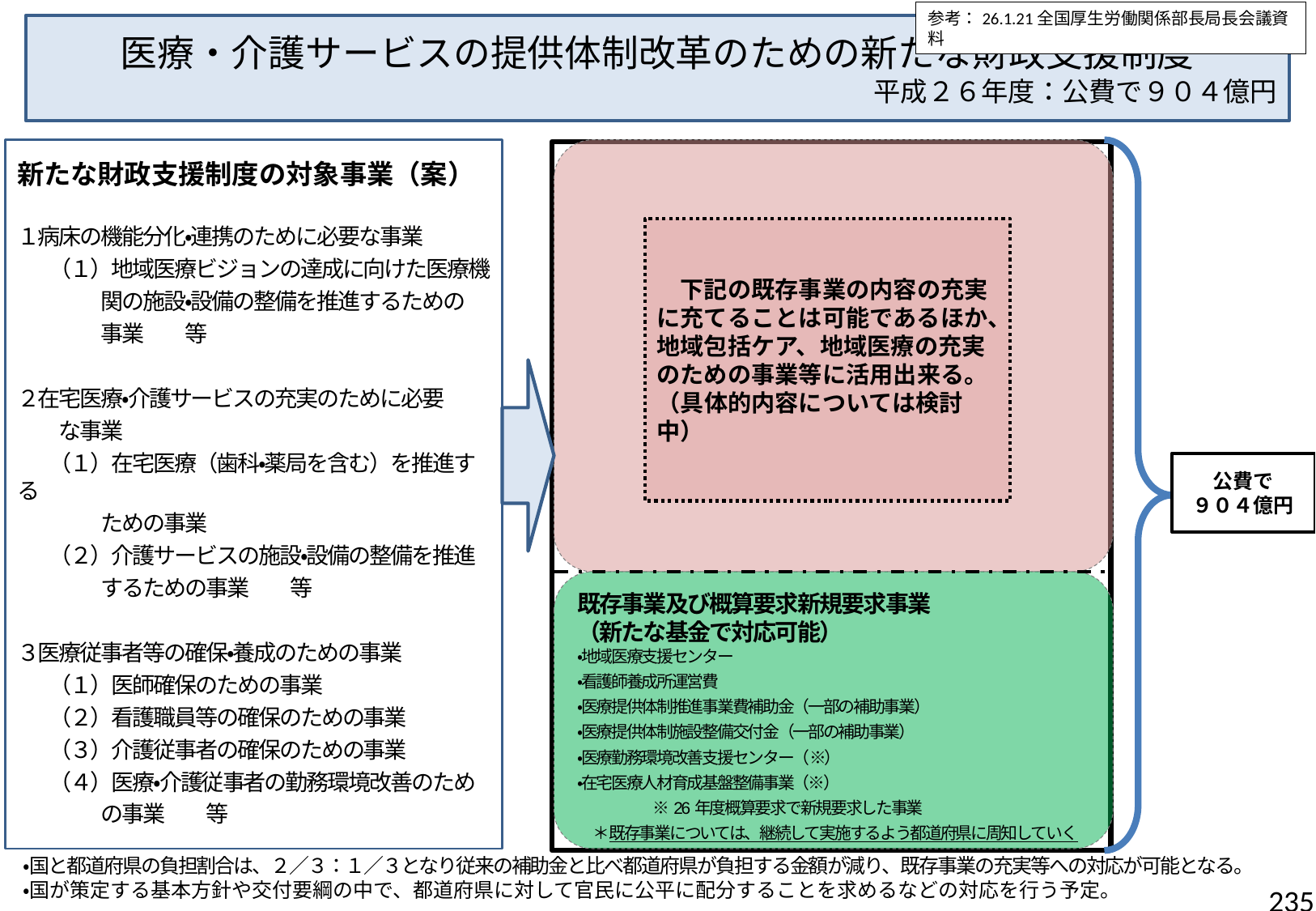

参考：26.1.21全国厚生労働関係部長局長会議資料
医療・介護サービスの提供体制改革のための新たな財政支援制度
平成２６年度：公費で９０４億円

新たな財政支援制度の対象事業（案）

１病床の機能分化・連携のために必要な事業
 　（１）地域医療ビジョンの達成に向けた医療機
　　　　関の施設・設備の整備を推進するための
　　　　事業　　等

２在宅医療・介護サービスの充実のために必要
　　な事業
 　（１）在宅医療（歯科・薬局を含む）を推進する
　　　　ための事業
 　（２）介護サービスの施設・設備の整備を推進
　　　　するための事業　　等

３医療従事者等の確保・養成のための事業
 　（１）医師確保のための事業
 　（２）看護職員等の確保のための事業
 　（３）介護従事者の確保のための事業
 　（４）医療・介護従事者の勤務環境改善のため
　　　　の事業　　等

　下記の既存事業の内容の充実に充てることは可能であるほか、地域包括ケア、地域医療の充実のための事業等に活用出来る。（具体的内容については検討中）

公費で
９０４億円
既存事業及び概算要求新規要求事業
（新たな基金で対応可能）
・地域医療支援センター
・看護師養成所運営費
・医療提供体制推進事業費補助金（一部の補助事業）
・医療提供体制施設整備交付金（一部の補助事業）
・医療勤務環境改善支援センター（※）
・在宅医療人材育成基盤整備事業（※）
　　　　　※26年度概算要求で新規要求した事業
　＊既存事業については、継続して実施するよう都道府県に周知していく

・国と都道府県の負担割合は、２／３：１／３となり従来の補助金と比べ都道府県が負担する金額が減り、既存事業の充実等への対応が可能となる。
・国が策定する基本方針や交付要綱の中で、都道府県に対して官民に公平に配分することを求めるなどの対応を行う予定。
235

235